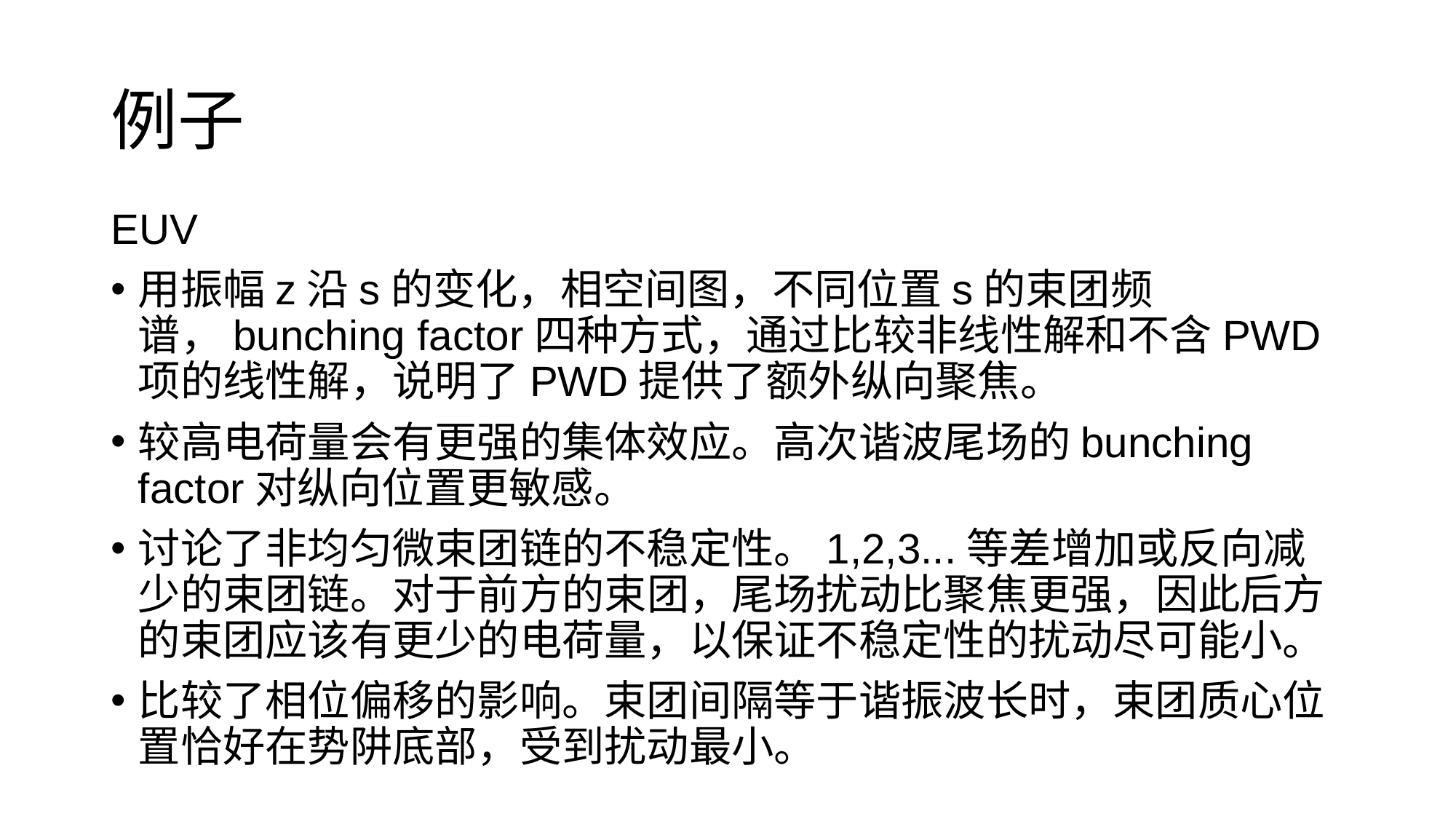

# 例子
EUV
用振幅z沿s的变化，相空间图，不同位置s的束团频谱，bunching factor四种方式，通过比较非线性解和不含PWD项的线性解，说明了PWD提供了额外纵向聚焦。
较高电荷量会有更强的集体效应。高次谐波尾场的bunching factor对纵向位置更敏感。
讨论了非均匀微束团链的不稳定性。1,2,3...等差增加或反向减少的束团链。对于前方的束团，尾场扰动比聚焦更强，因此后方的束团应该有更少的电荷量，以保证不稳定性的扰动尽可能小。
比较了相位偏移的影响。束团间隔等于谐振波长时，束团质心位置恰好在势阱底部，受到扰动最小。